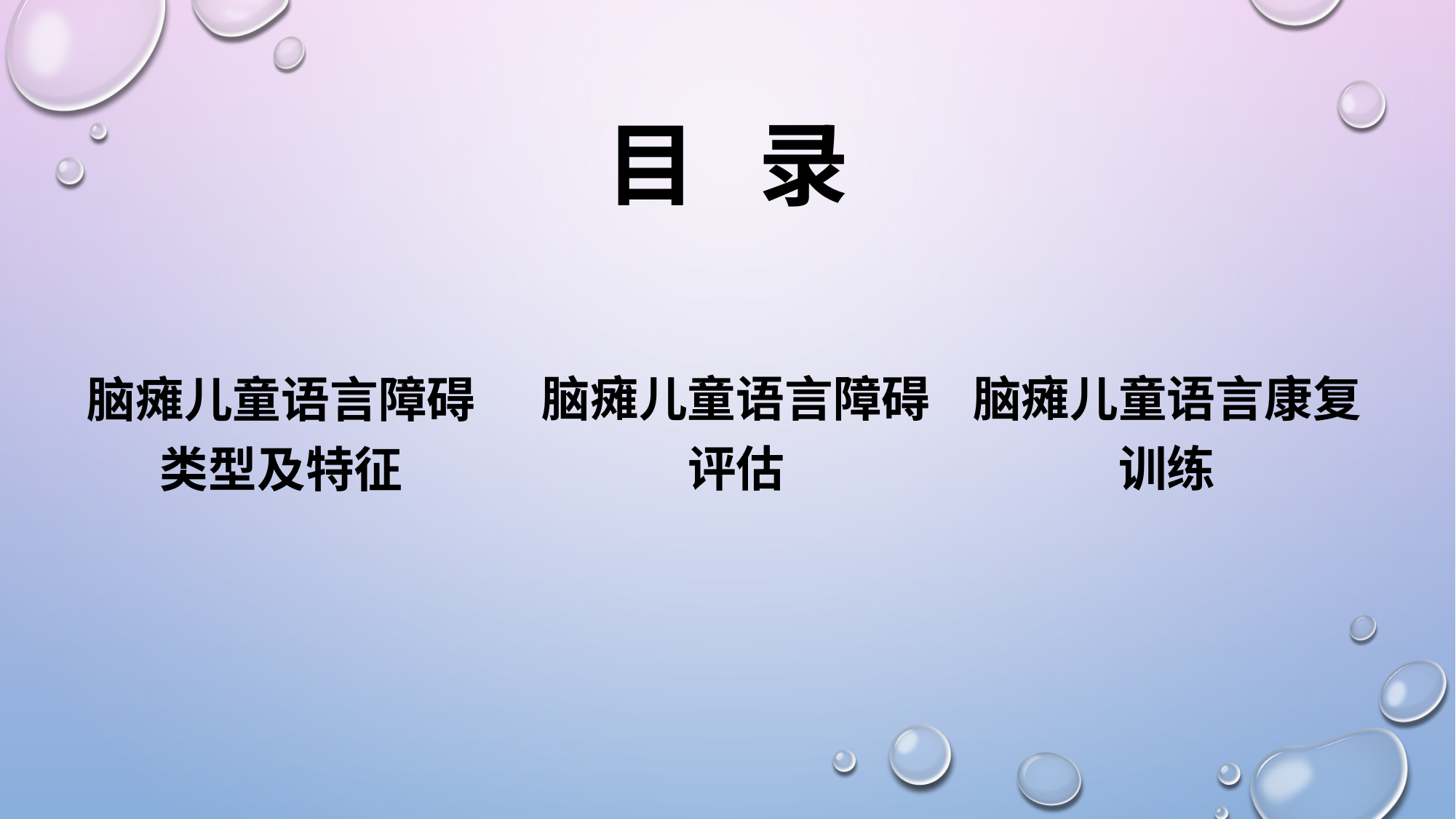

# 目   录

脑瘫儿童语言康复训练

脑瘫儿童语言障碍类型及特征
脑瘫儿童语言障碍评估